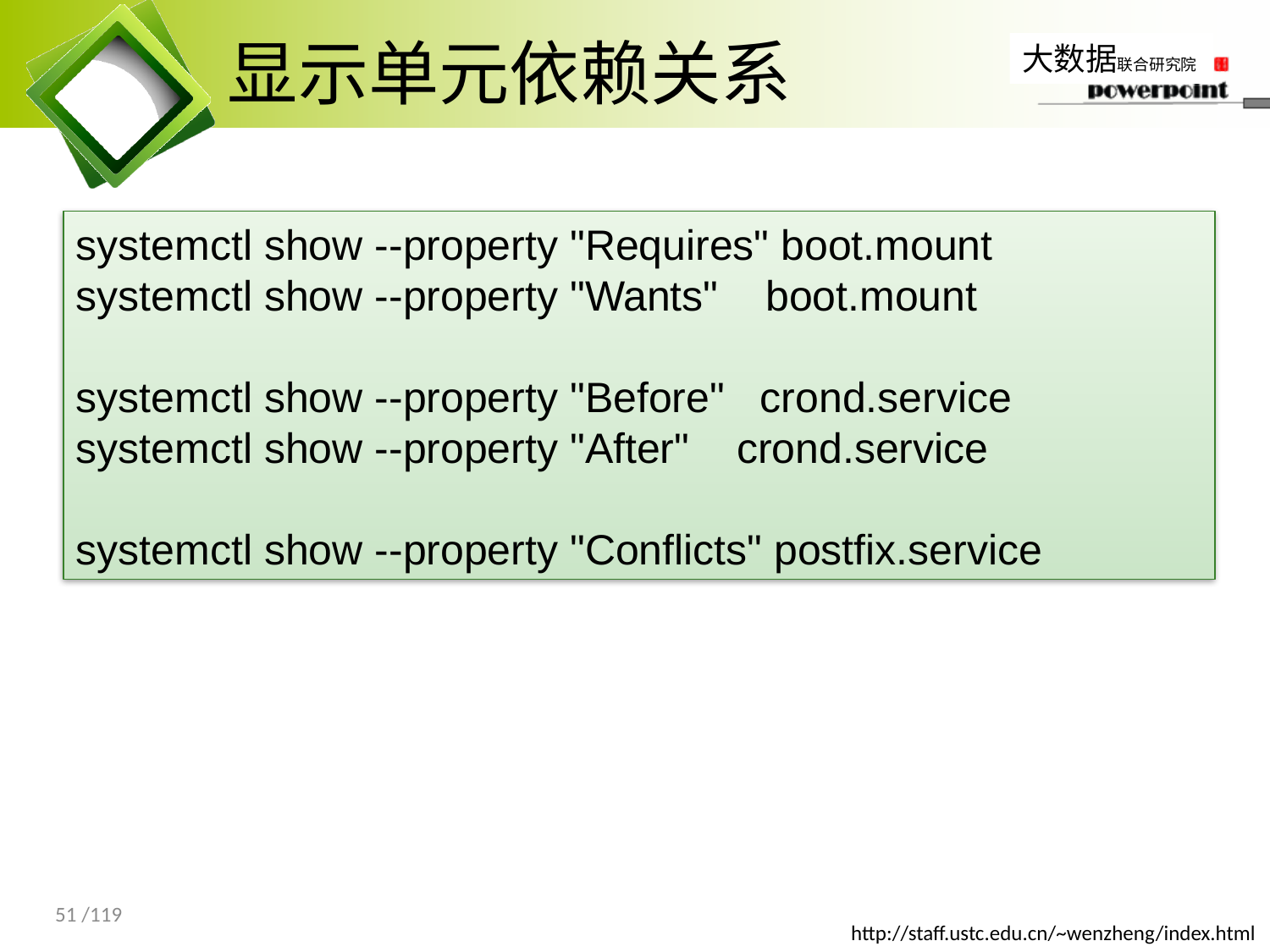

# 显示单元依赖关系

systemctl show --property "Requires" boot.mount
systemctl show --property "Wants"    boot.mount

systemctl show --property "Before"   crond.service
systemctl show --property "After"    crond.service

systemctl show --property "Conflicts" postfix.service

51